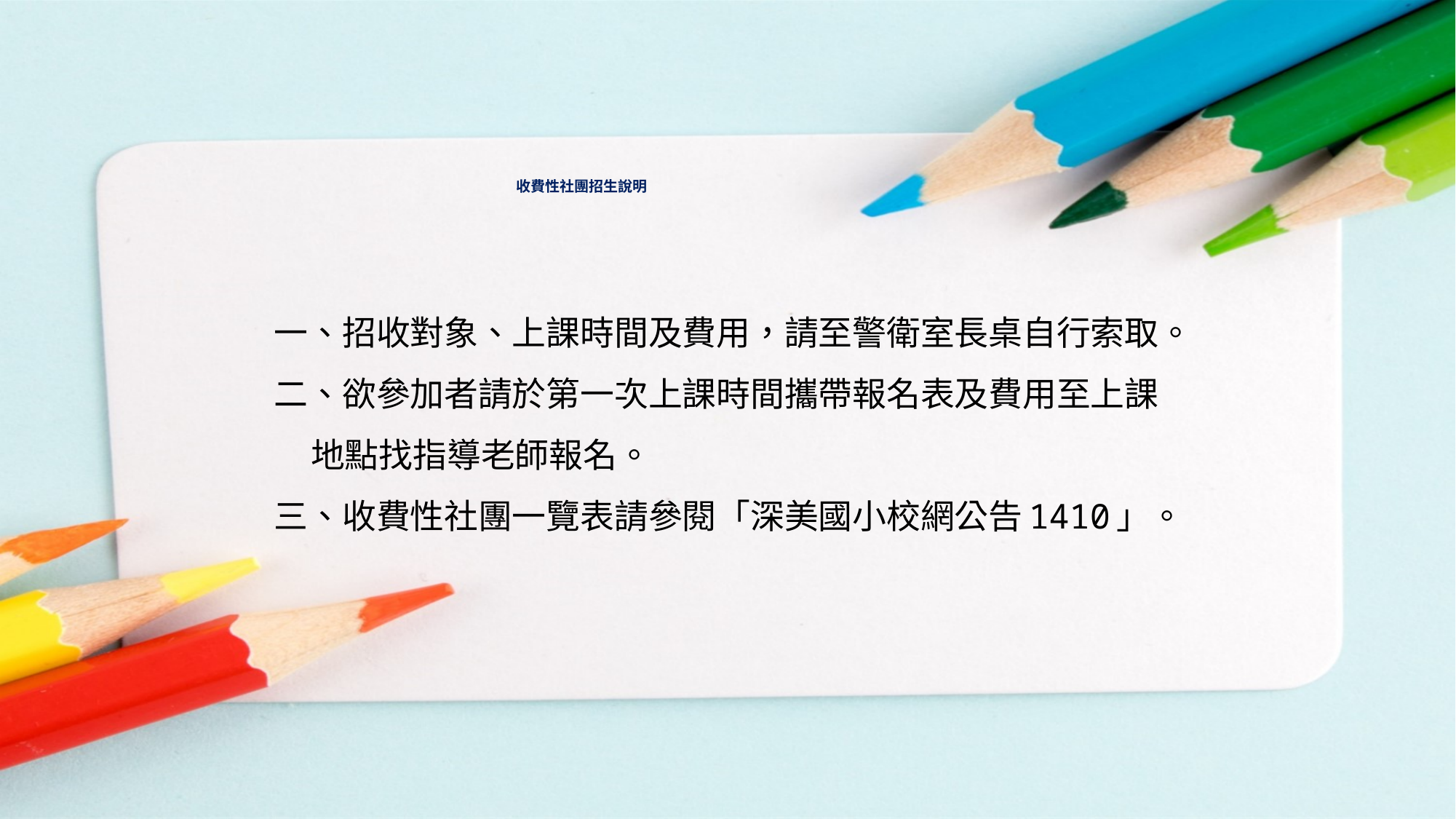

# 收費性社團招生說明
一、招收對象、上課時間及費用，請至警衛室長桌自行索取。
二、欲參加者請於第一次上課時間攜帶報名表及費用至上課
    地點找指導老師報名。
三、收費性社團一覽表請參閱「深美國小校網公告1410」。